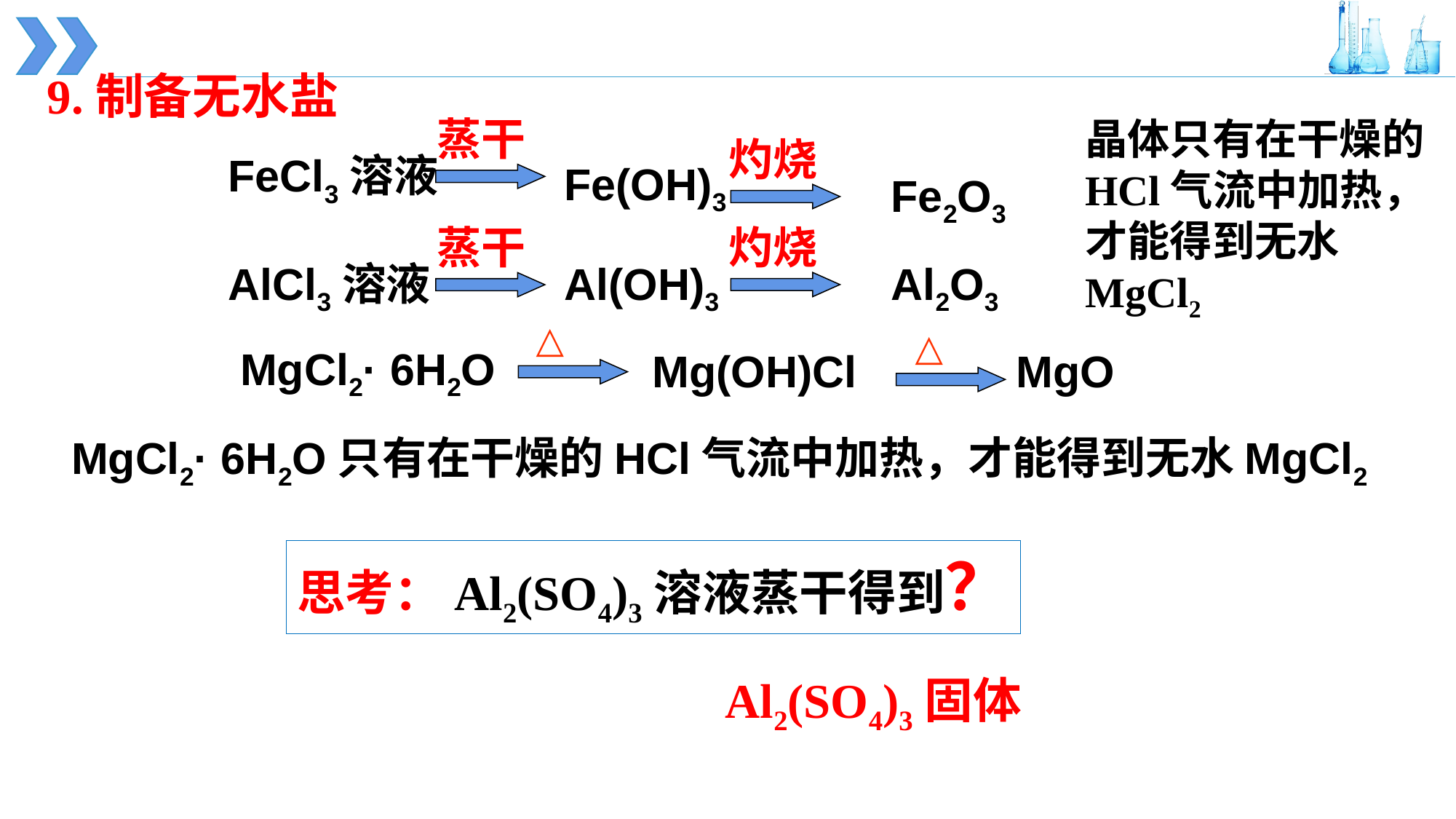

9.制备无水盐
蒸干

FeCl3溶液
晶体只有在干燥的HCl气流中加热，才能得到无水MgCl2
灼烧

灼烧

Fe(OH)3
Al(OH)3
Fe2O3
Al2O3
蒸干

AlCl3溶液
△

MgCl2· 6H2O
△

Mg(OH)Cl
MgO
MgCl2· 6H2O只有在干燥的HCl气流中加热，才能得到无水MgCl2
思考：Al2(SO4)3溶液蒸干得到？
Al2(SO4)3固体